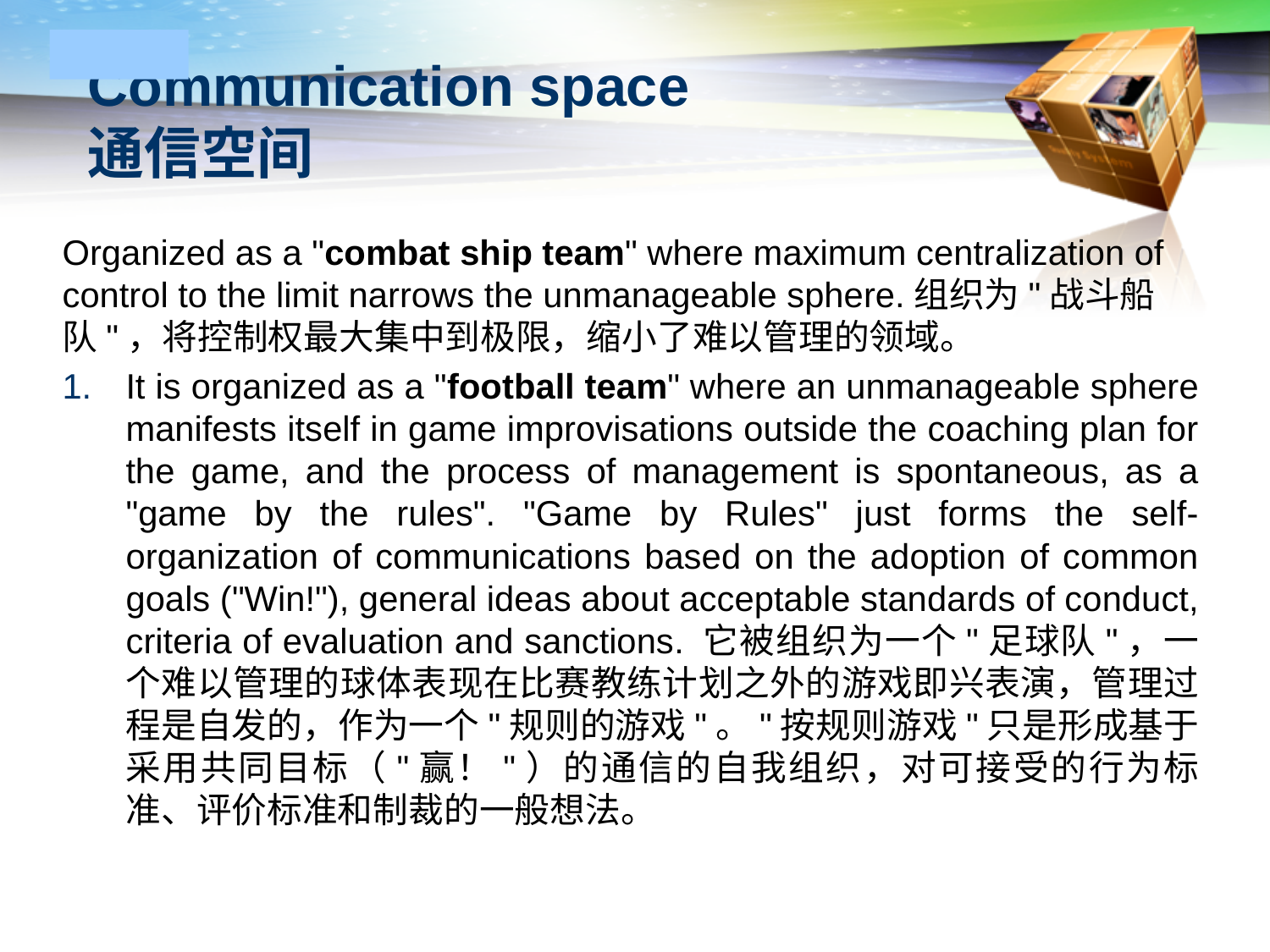

# Communication space
通信空间

Organized as a "combat ship team" where maximum centralization of control to the limit narrows the unmanageable sphere.组织为"战斗船队"，将控制权最大集中到极限，缩小了难以管理的领域。
It is organized as a "football team" where an unmanageable sphere manifests itself in game improvisations outside the coaching plan for the game, and the process of management is spontaneous, as a "game by the rules". "Game by Rules" just forms the self-organization of communications based on the adoption of common goals ("Win!"), general ideas about acceptable standards of conduct, criteria of evaluation and sanctions. 它被组织为一个"足球队"，一个难以管理的球体表现在比赛教练计划之外的游戏即兴表演，管理过程是自发的，作为一个"规则的游戏"。"按规则游戏"只是形成基于采用共同目标（"赢！"）的通信的自我组织，对可接受的行为标准、评价标准和制裁的一般想法。